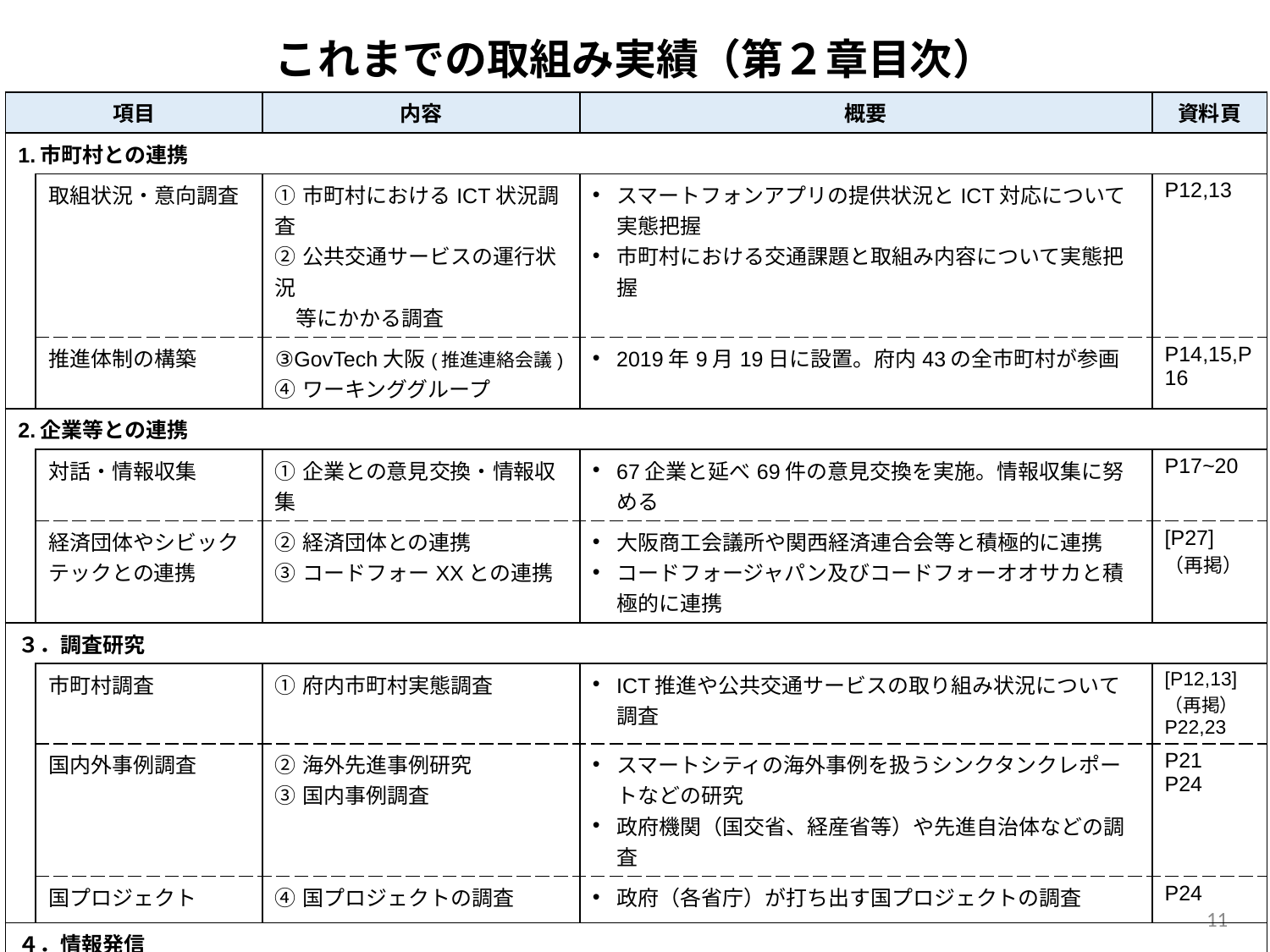

これまでの取組み実績（第２章目次）
| 項目 |  | 内容 | 概要 | 資料頁 |
| --- | --- | --- | --- | --- |
| 1.市町村との連携 |  |  |  |  |
|  | 取組状況・意向調査 | ①市町村におけるICT状況調査 ②公共交通サービスの運行状況 　等にかかる調査 | スマートフォンアプリの提供状況とICT対応について実態把握 市町村における交通課題と取組み内容について実態把握 | P12,13 |
|  | 推進体制の構築 | ③GovTech大阪(推進連絡会議) ④ワーキンググループ | 2019年9月19日に設置。府内43の全市町村が参画 | P14,15,P16 |
| 2.企業等との連携 |  |  |  |  |
|  | 対話・情報収集 | ①企業との意見交換・情報収集 | 67企業と延べ69件の意見交換を実施。情報収集に努める | P17~20 |
|  | 経済団体やシビックテックとの連携 | ②経済団体との連携 ③コードフォーXXとの連携 | 大阪商工会議所や関西経済連合会等と積極的に連携 コードフォージャパン及びコードフォーオオサカと積極的に連携 | [P27] （再掲） |
| ３．調査研究 |  |  |  |  |
|  | 市町村調査 | ①府内市町村実態調査 | ICT推進や公共交通サービスの取り組み状況について調査 | [P12,13] （再掲） P22,23 |
|  | 国内外事例調査 | ②海外先進事例研究 ③国内事例調査 | スマートシティの海外事例を扱うシンクタンクレポートなどの研究 政府機関（国交省、経産省等）や先進自治体などの調査 | P21 P24 |
|  | 国プロジェクト | ④国プロジェクトの調査 | 政府（各省庁）が打ち出す国プロジェクトの調査 | P24 |
| ４．情報発信 |  |  |  |  |
|  | 戦略会議の開催 | ①スマートシティ戦略会議 | ３回のスマートシティ戦略会議を開催し、取組みを発信 | P25 |
|  | 内外でのPR | ②知事・市長による情報発信 ③フォーラム等でのPR ④「スーパーシティ」構想アイデアへの応募 | 定例会見や民間主催の会議等で積極的に情報を発信 MaaS社会実装推進フォーラムなどに積極参加し、講演等 内閣府の自治体アイデア公募へ10月31日に応募 | P26 P27 － |
11